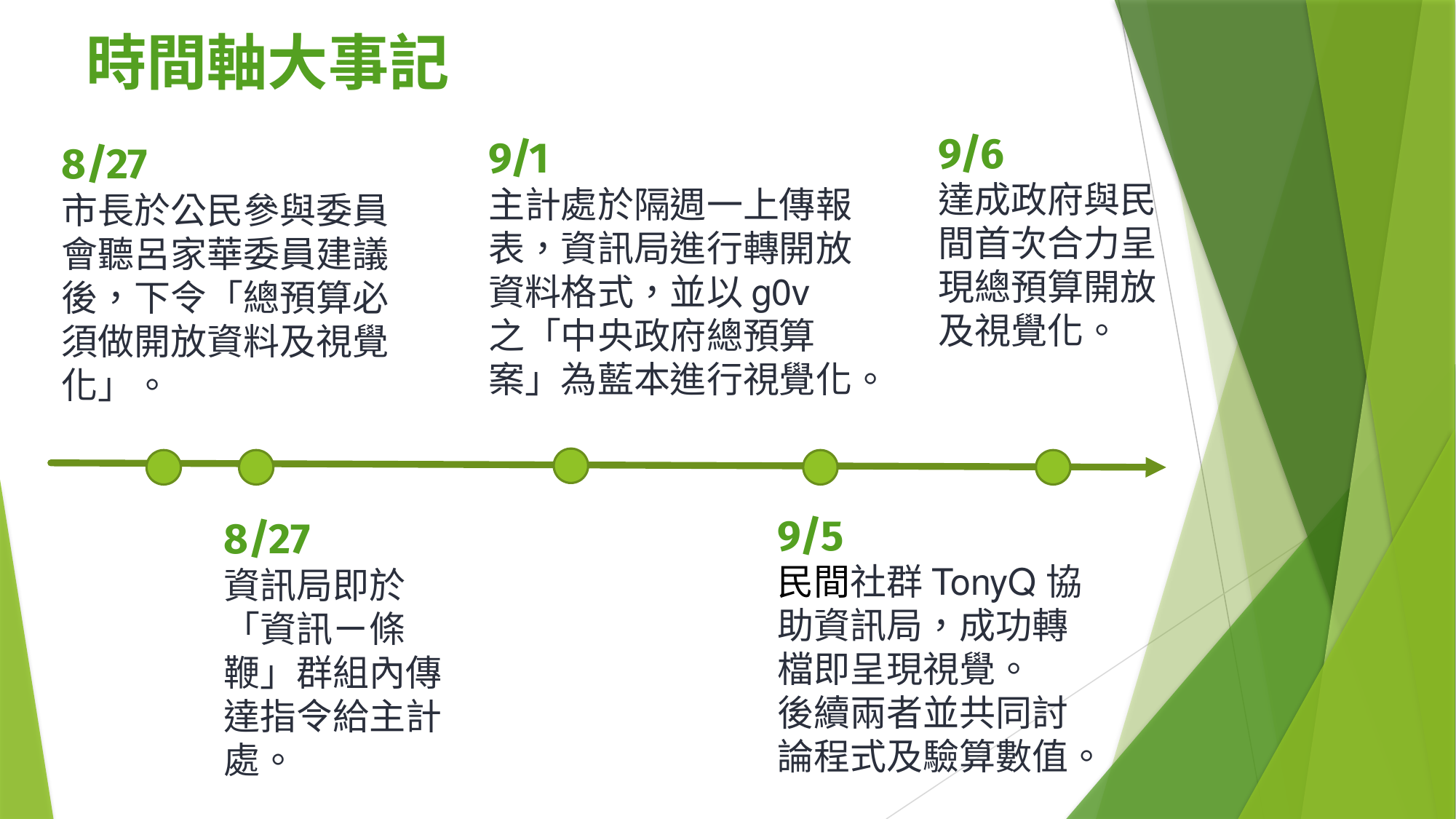

# 時間軸大事記
9/6
達成政府與民間首次合力呈現總預算開放及視覺化。

9/1
主計處於隔週一上傳報表，資訊局進行轉開放資料格式，並以g0v之「中央政府總預算案」為藍本進行視覺化。

8/27
市長於公民參與委員會聽呂家華委員建議後，下令「總預算必須做開放資料及視覺化」。

9/5
民間社群TonyQ協助資訊局，成功轉檔即呈現視覺。
後續兩者並共同討論程式及驗算數值。

8/27
資訊局即於「資訊ㄧ條鞭」群組內傳達指令給主計處。